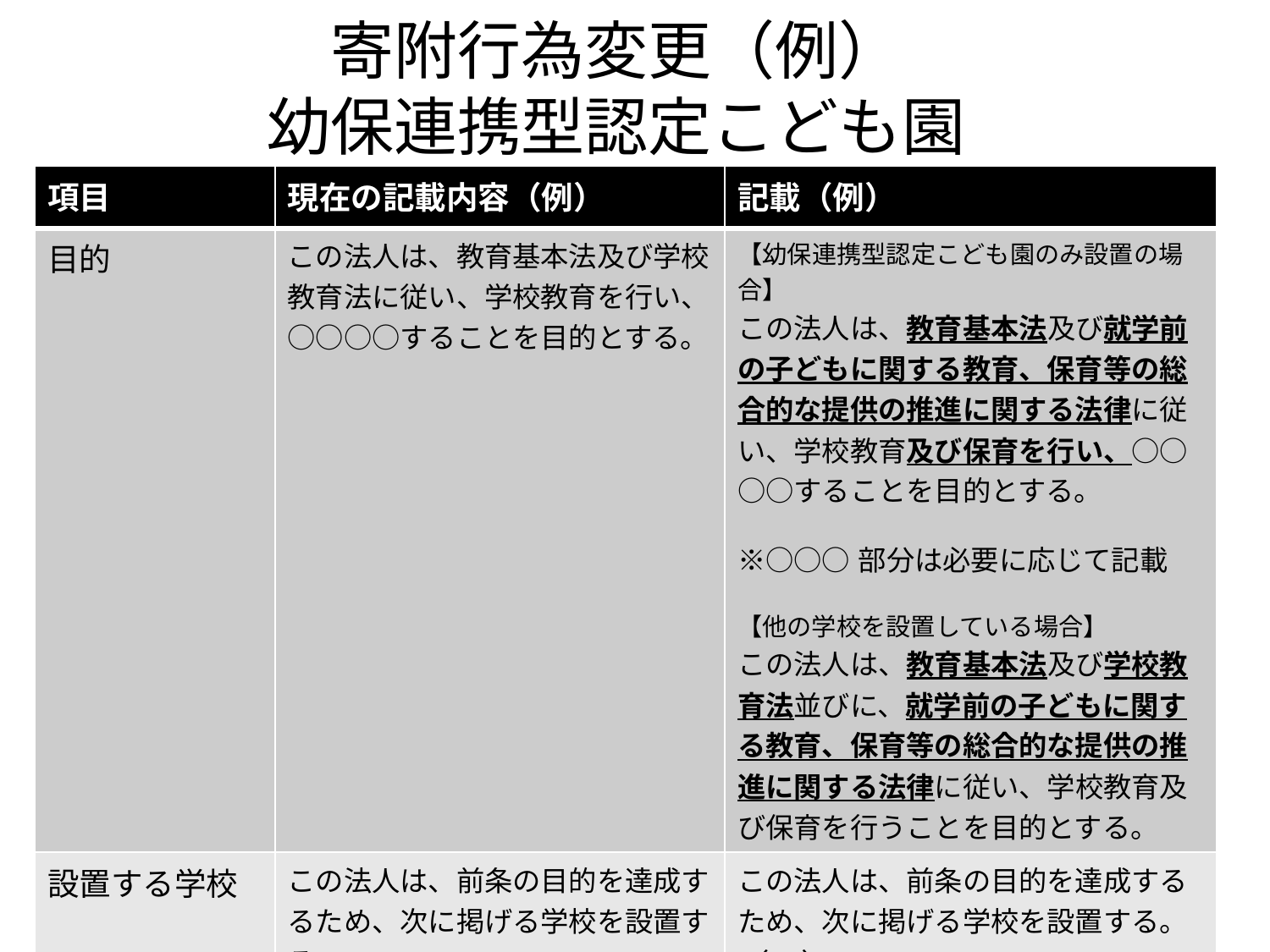

# 寄附行為変更（例） 幼保連携型認定こども園
| 項目 | 現在の記載内容（例） | 記載（例） |
| --- | --- | --- |
| 目的 | この法人は、教育基本法及び学校教育法に従い、学校教育を行い、○○○○することを目的とする。 | 【幼保連携型認定こども園のみ設置の場合】 この法人は、教育基本法及び就学前の子どもに関する教育、保育等の総合的な提供の推進に関する法律に従い、学校教育及び保育を行い、○○○○することを目的とする。 ※○○○部分は必要に応じて記載 【他の学校を設置している場合】 この法人は、教育基本法及び学校教育法並びに、就学前の子どもに関する教育、保育等の総合的な提供の推進に関する法律に従い、学校教育及び保育を行うことを目的とする。 |
| 設置する学校 | この法人は、前条の目的を達成するため、次に掲げる学校を設置する。 （１）　○○幼稚園 | この法人は、前条の目的を達成するため、次に掲げる学校を設置する。 （１）　幼保連携型認定こども園〇〇幼稚園 |